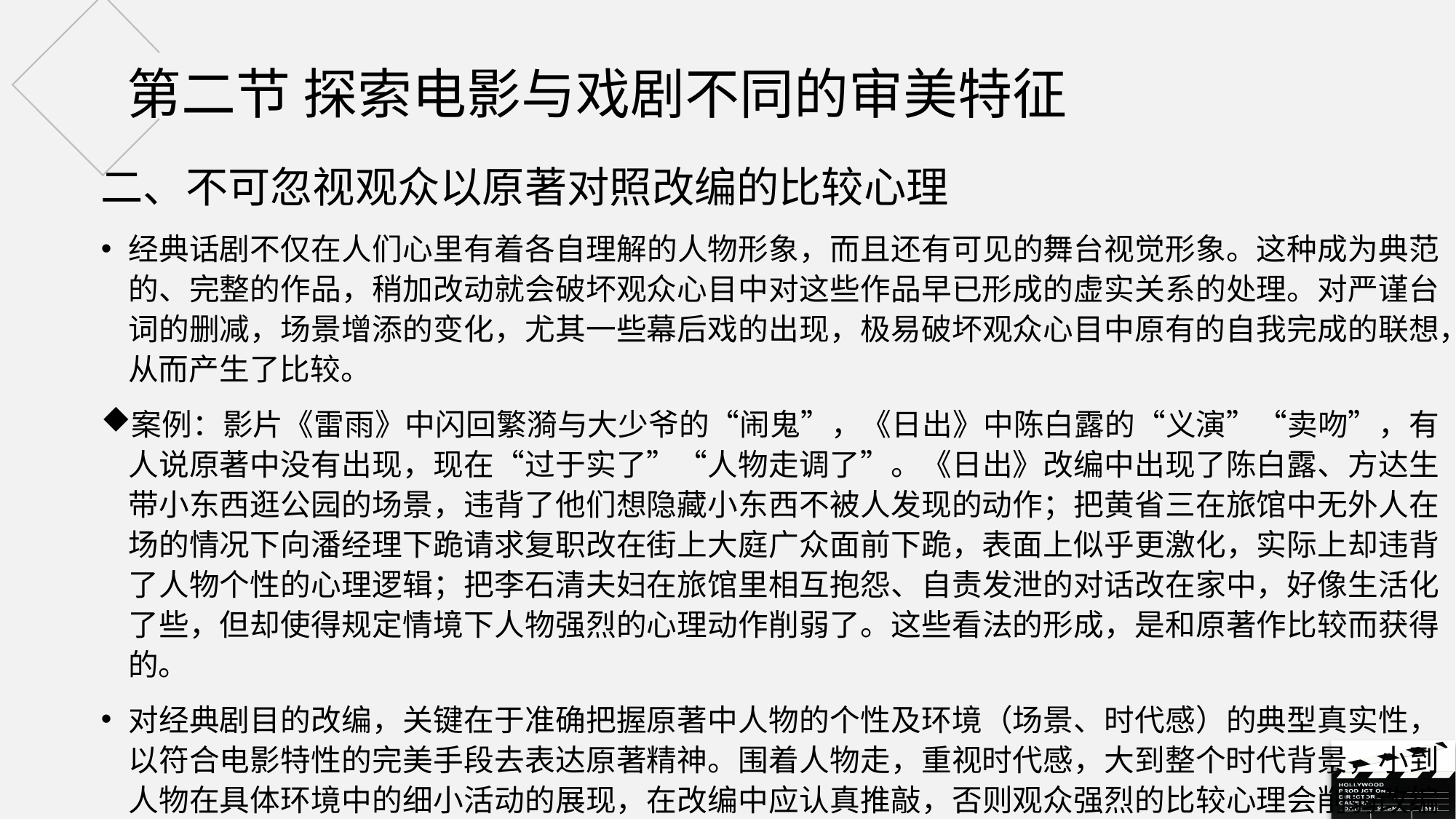

# 第二节 探索电影与戏剧不同的审美特征
二、不可忽视观众以原著对照改编的比较心理
经典话剧不仅在人们心里有着各自理解的人物形象，而且还有可见的舞台视觉形象。这种成为典范的、完整的作品，稍加改动就会破坏观众心目中对这些作品早已形成的虚实关系的处理。对严谨台词的删减，场景增添的变化，尤其一些幕后戏的出现，极易破坏观众心目中原有的自我完成的联想，从而产生了比较。
案例：影片《雷雨》中闪回繁漪与大少爷的“闹鬼”，《日出》中陈白露的“义演”“卖吻”，有人说原著中没有出现，现在“过于实了”“人物走调了”。《日出》改编中出现了陈白露、方达生带小东西逛公园的场景，违背了他们想隐藏小东西不被人发现的动作；把黄省三在旅馆中无外人在场的情况下向潘经理下跪请求复职改在街上大庭广众面前下跪，表面上似乎更激化，实际上却违背了人物个性的心理逻辑；把李石清夫妇在旅馆里相互抱怨、自责发泄的对话改在家中，好像生活化了些，但却使得规定情境下人物强烈的心理动作削弱了。这些看法的形成，是和原著作比较而获得的。
对经典剧目的改编，关键在于准确把握原著中人物的个性及环境（场景、时代感）的典型真实性，以符合电影特性的完美手段去表达原著精神。围着人物走，重视时代感，大到整个时代背景，小到人物在具体环境中的细小活动的展现，在改编中应认真推敲，否则观众强烈的比较心理会削弱改编后作品的艺术感受力。